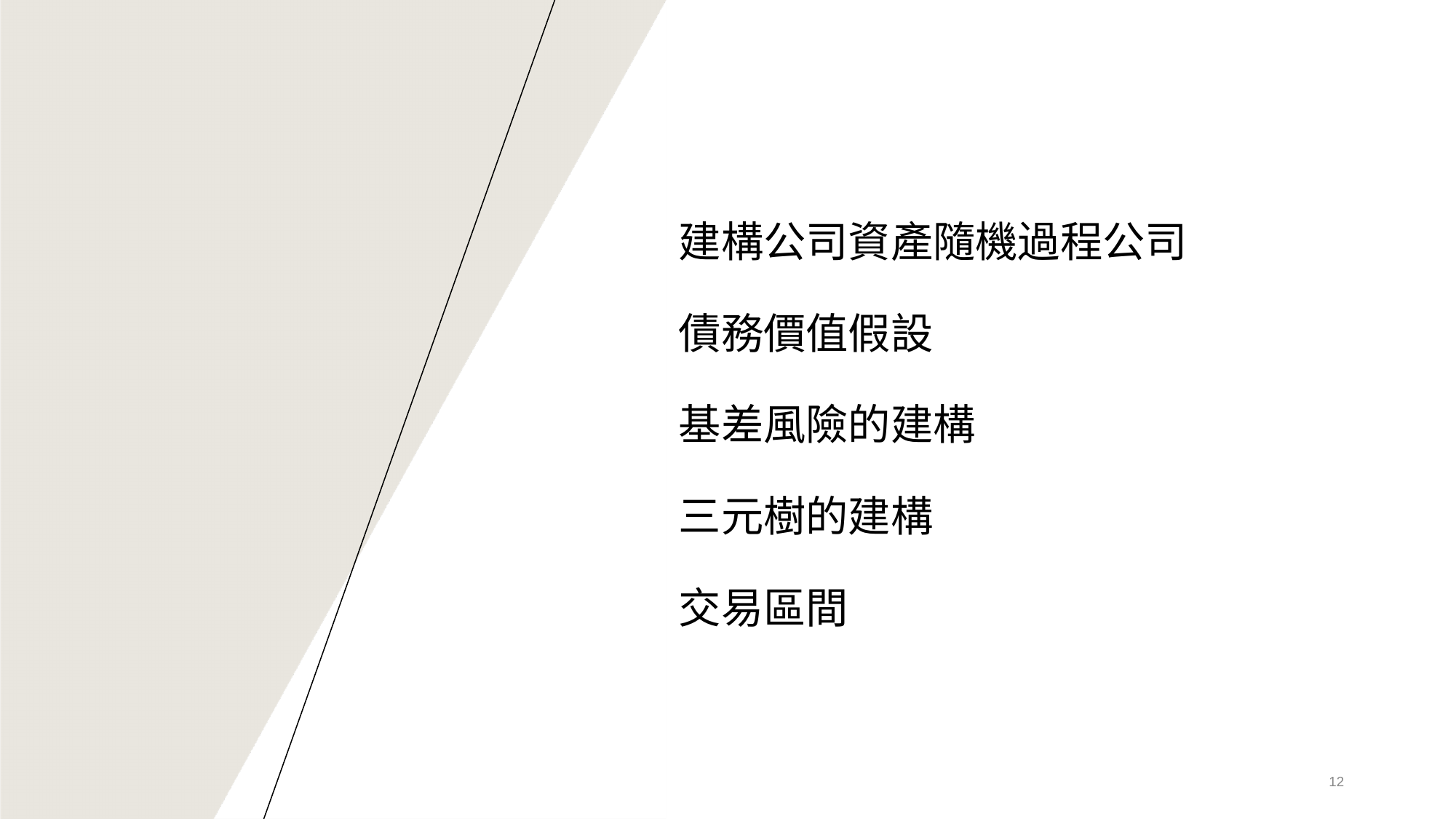

# 建構公司資產隨機過程公司 債務價值假設 基差風險的建構 三元樹的建構 交易區間
12